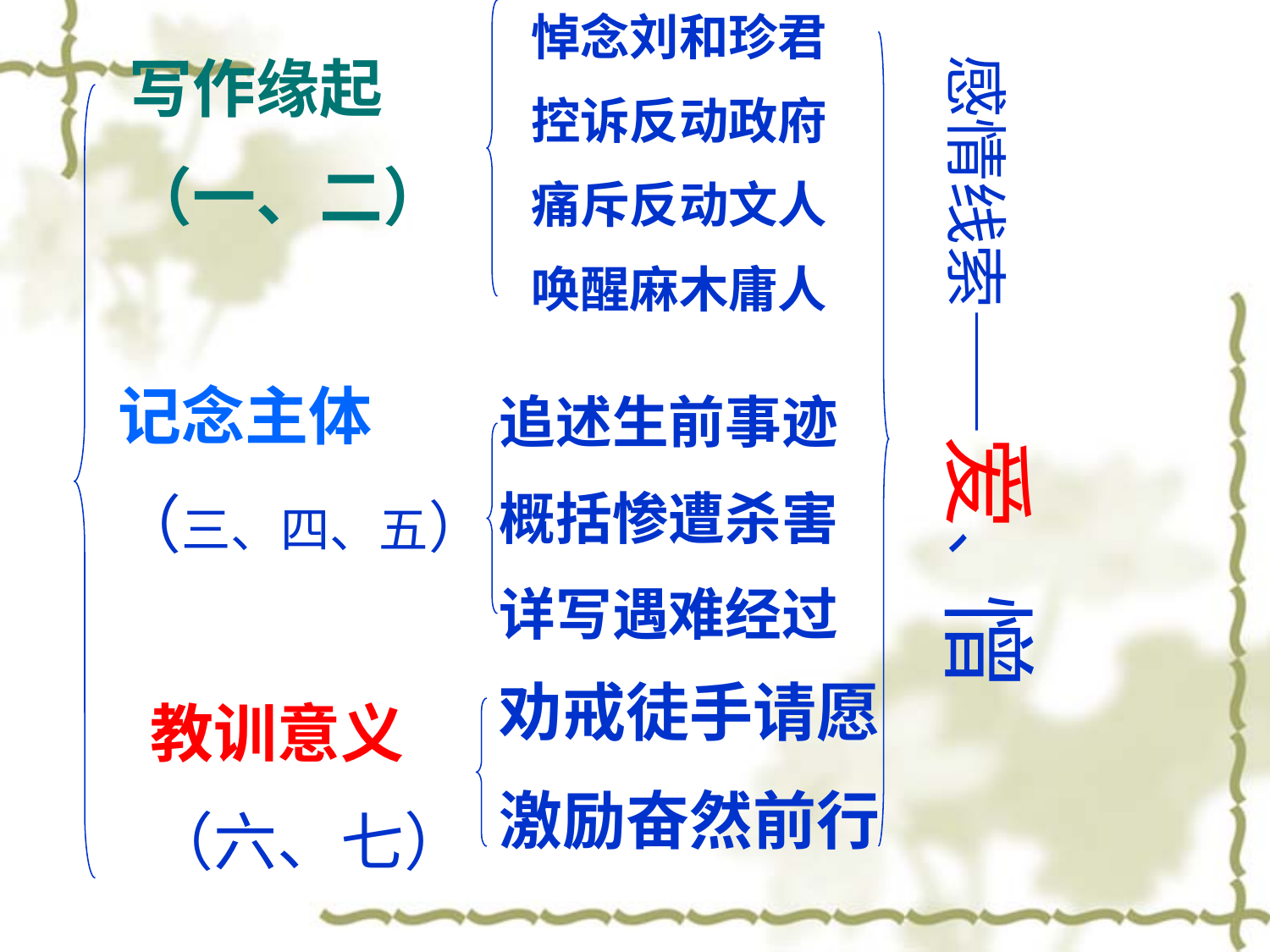

悼念刘和珍君
控诉反动政府
痛斥反动文人
唤醒麻木庸人

写作缘起
（一、二）
感情线索——爱、憎

记念主体
（三、四、五）
追述生前事迹
概括惨遭杀害
详写遇难经过

劝戒徒手请愿
激励奋然前行
教训意义
（六、七）